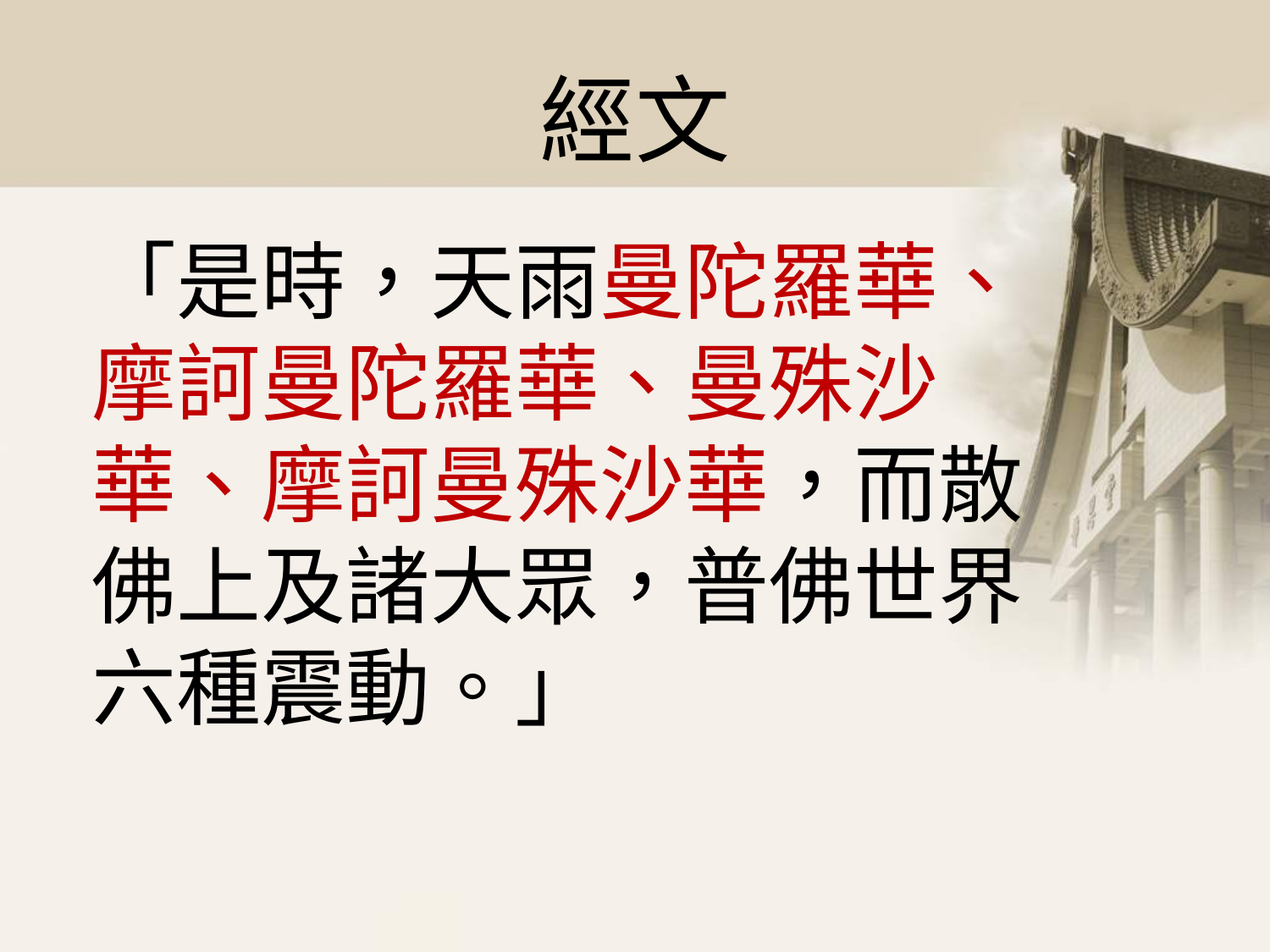

# 經文
「是時，天雨曼陀羅華、摩訶曼陀羅華、曼殊沙華、摩訶曼殊沙華，而散佛上及諸大眾，普佛世界六種震動。」